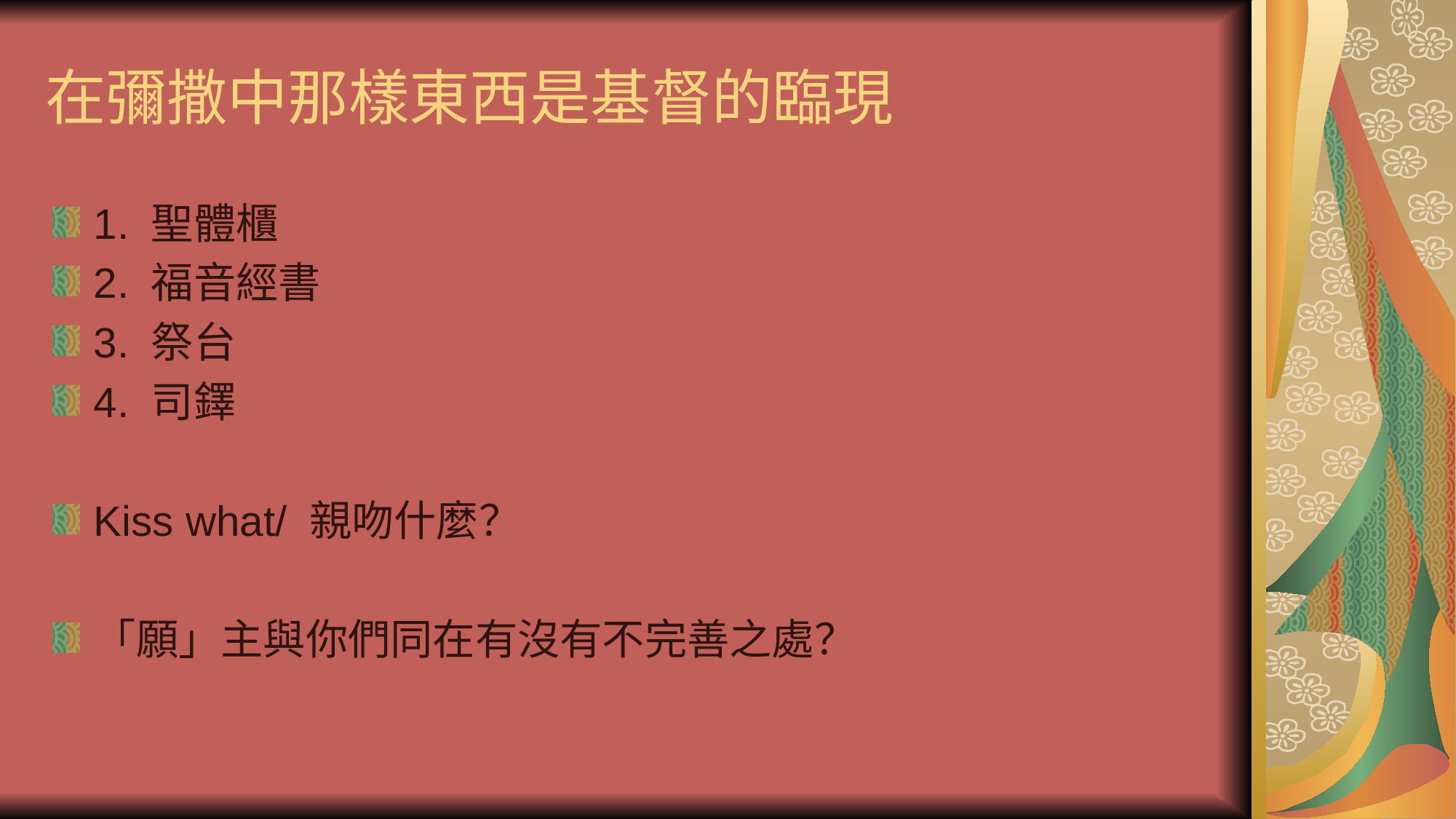

# 在彌撒中那樣東西是基督的臨現
1. 聖體櫃
2. 福音經書
3. 祭台
4. 司鐸

Kiss what/ 親吻什麼？

「願」主與你們同在有沒有不完善之處？